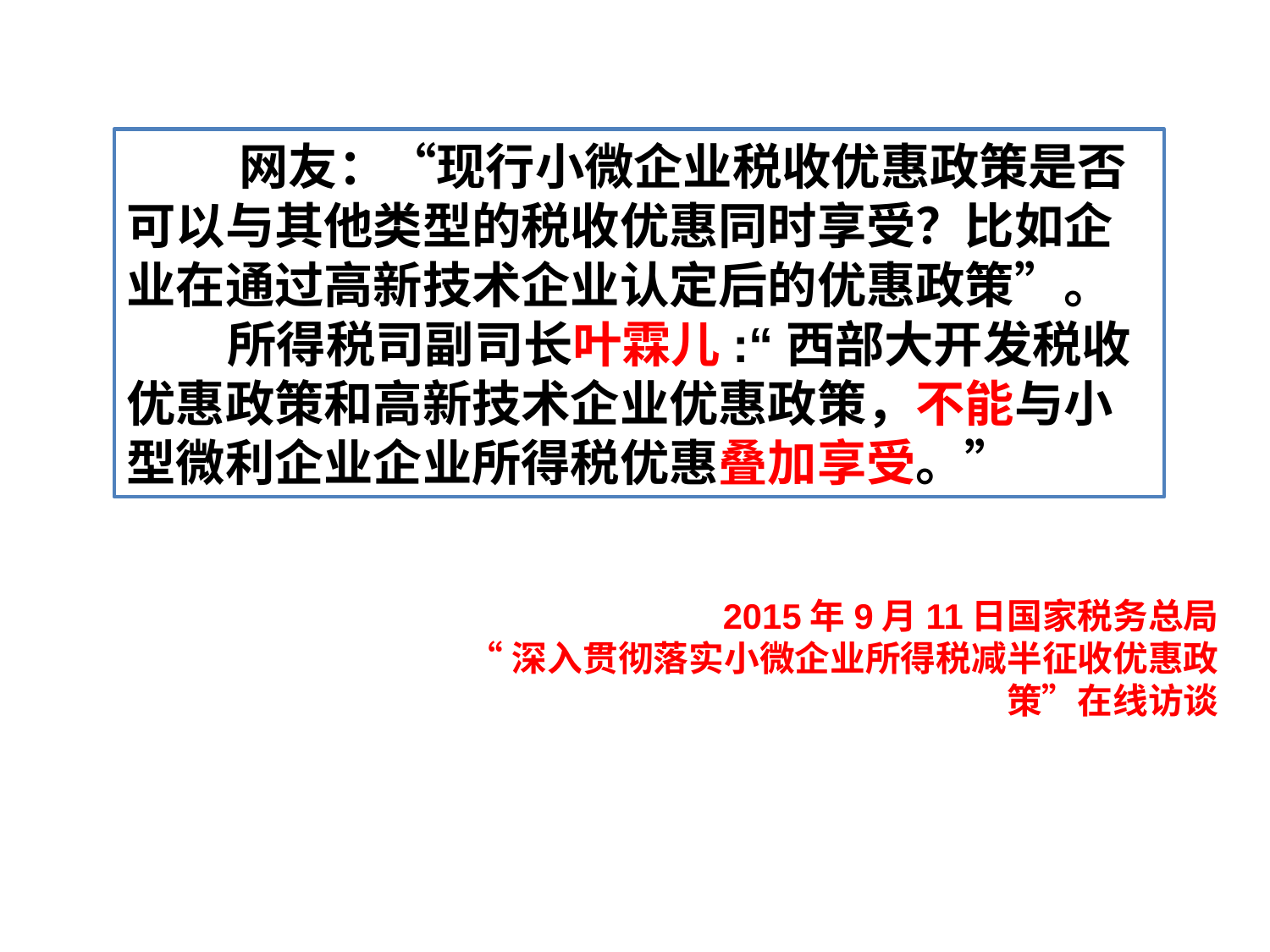

网友：“现行小微企业税收优惠政策是否可以与其他类型的税收优惠同时享受？比如企业在通过高新技术企业认定后的优惠政策”。
         所得税司副司长叶霖儿:“西部大开发税收优惠政策和高新技术企业优惠政策，不能与小型微利企业企业所得税优惠叠加享受。”
2015年9月11日国家税务总局
“深入贯彻落实小微企业所得税减半征收优惠政策”在线访谈